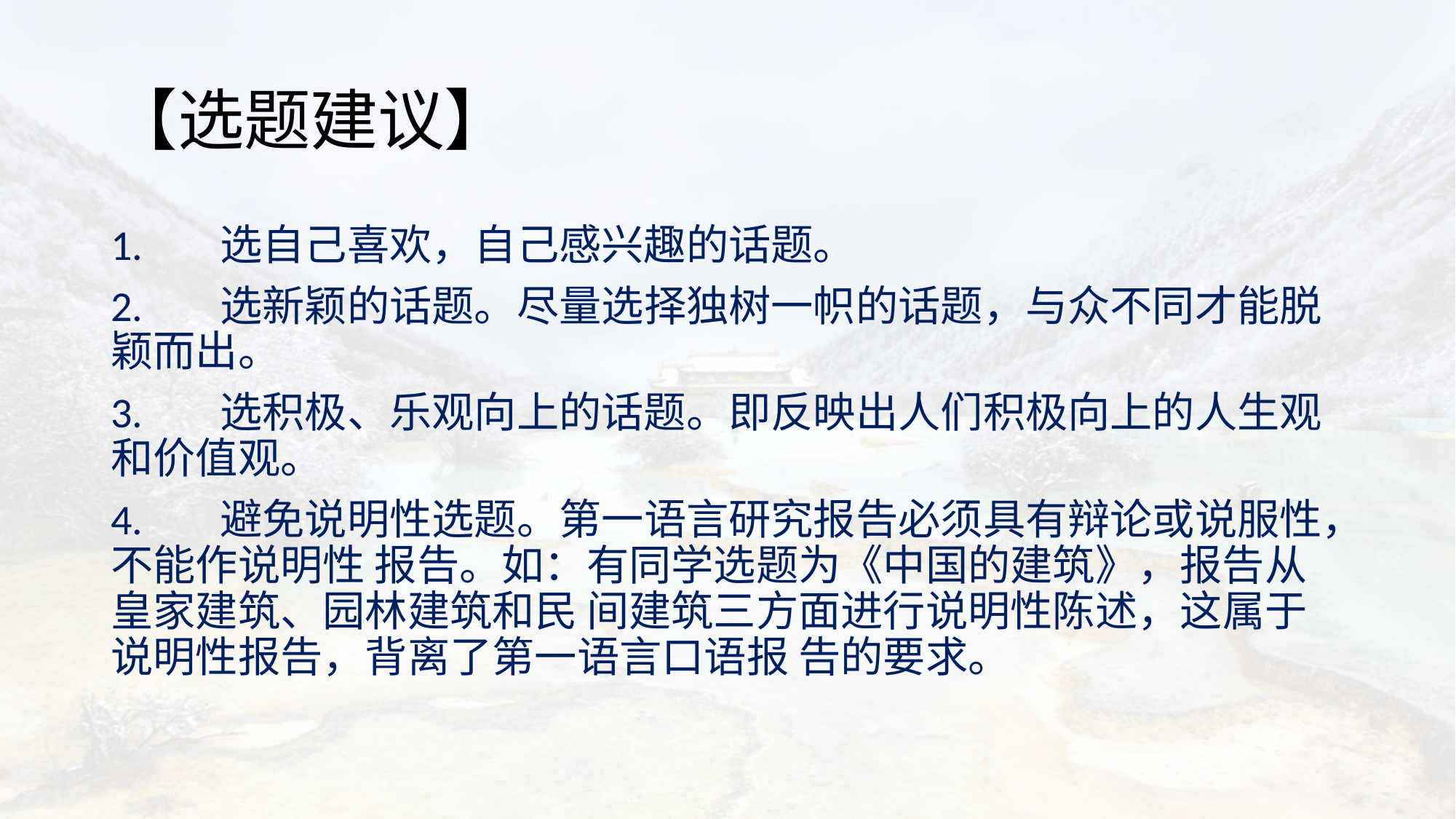

# 【选题建议】
1.	选自己喜欢，自己感兴趣的话题。
2.	选新颖的话题。尽量选择独树一帜的话题，与众不同才能脱颖而出。
3.	选积极、乐观向上的话题。即反映出人们积极向上的人生观和价值观。
4.	避免说明性选题。第一语言研究报告必须具有辩论或说服性，不能作说明性 报告。如：有同学选题为《中国的建筑》，报告从皇家建筑、园林建筑和民 间建筑三方面进行说明性陈述，这属于说明性报告，背离了第一语言口语报 告的要求。